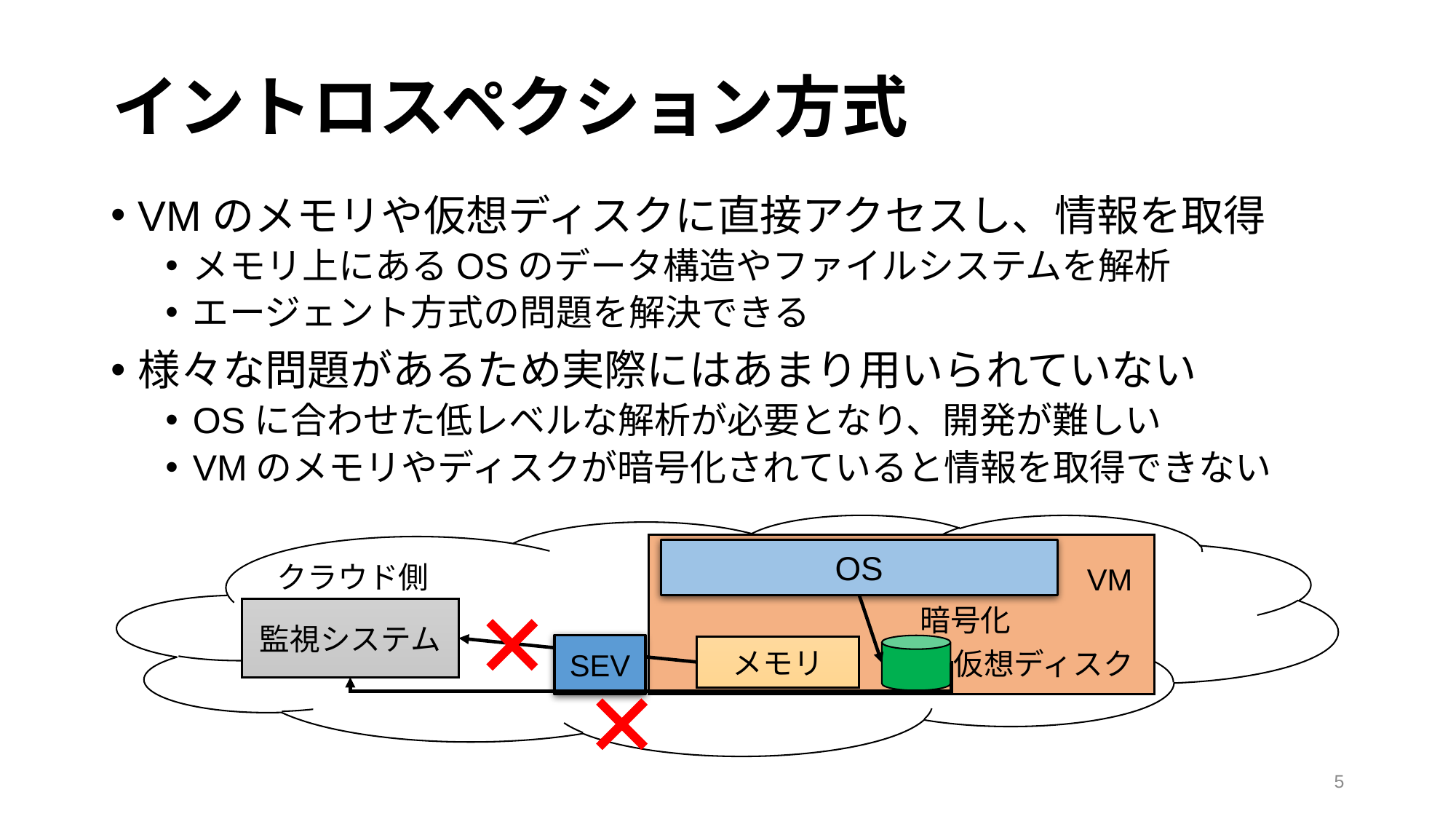

# イントロスペクション方式
VMのメモリや仮想ディスクに直接アクセスし、情報を取得
メモリ上にあるOSのデータ構造やファイルシステムを解析
エージェント方式の問題を解決できる
様々な問題があるため実際にはあまり用いられていない
OSに合わせた低レベルな解析が必要となり、開発が難しい
VMのメモリやディスクが暗号化されていると情報を取得できない

OS
クラウド側
VM
暗号化
監視システム

仮想ディスク
SEV

メモリ
仮想ディスク

5